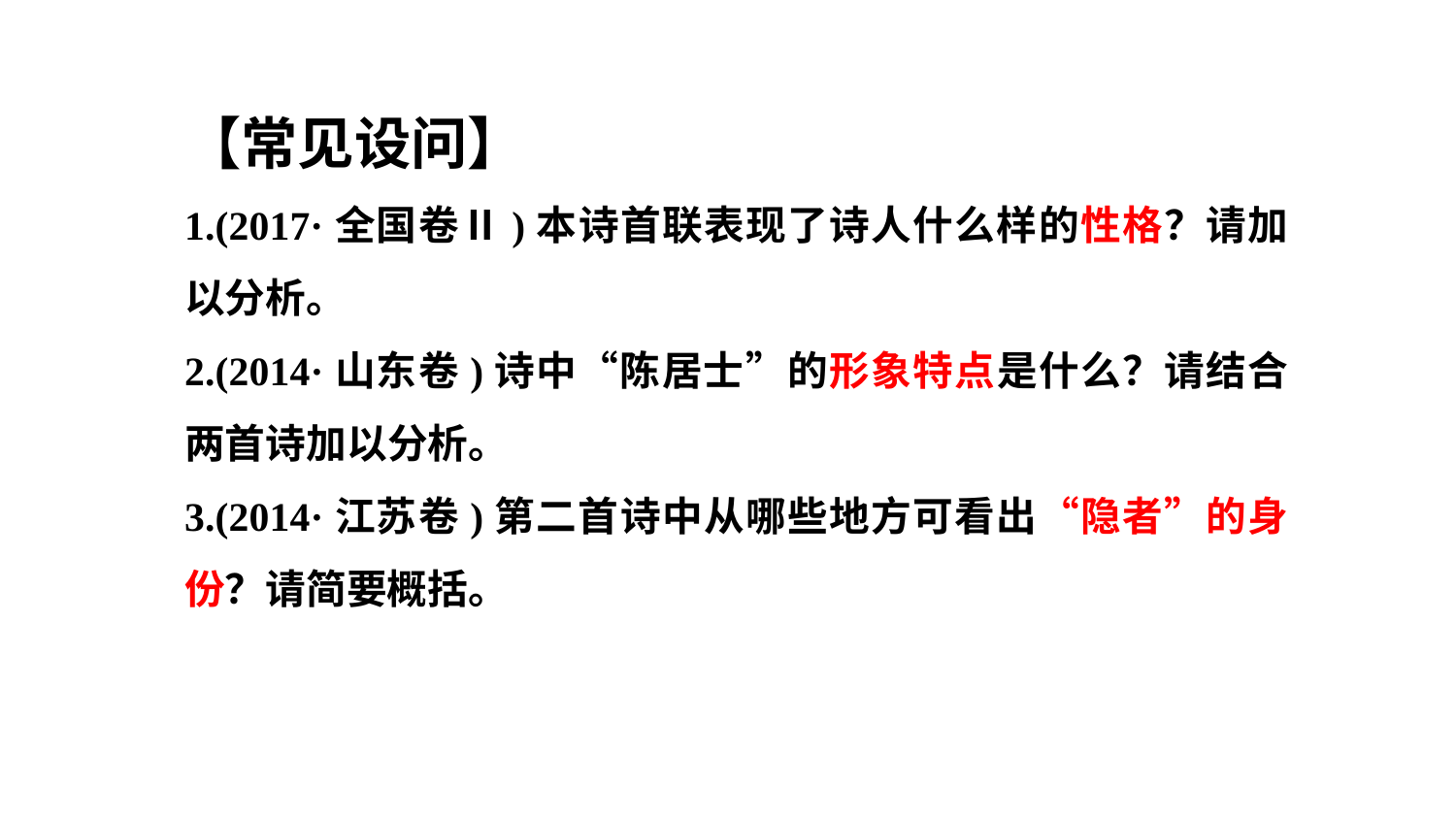

【常见设问】
1.(2017·全国卷Ⅱ)本诗首联表现了诗人什么样的性格？请加以分析。
2.(2014·山东卷)诗中“陈居士”的形象特点是什么？请结合两首诗加以分析。
3.(2014·江苏卷)第二首诗中从哪些地方可看出“隐者”的身份？请简要概括。